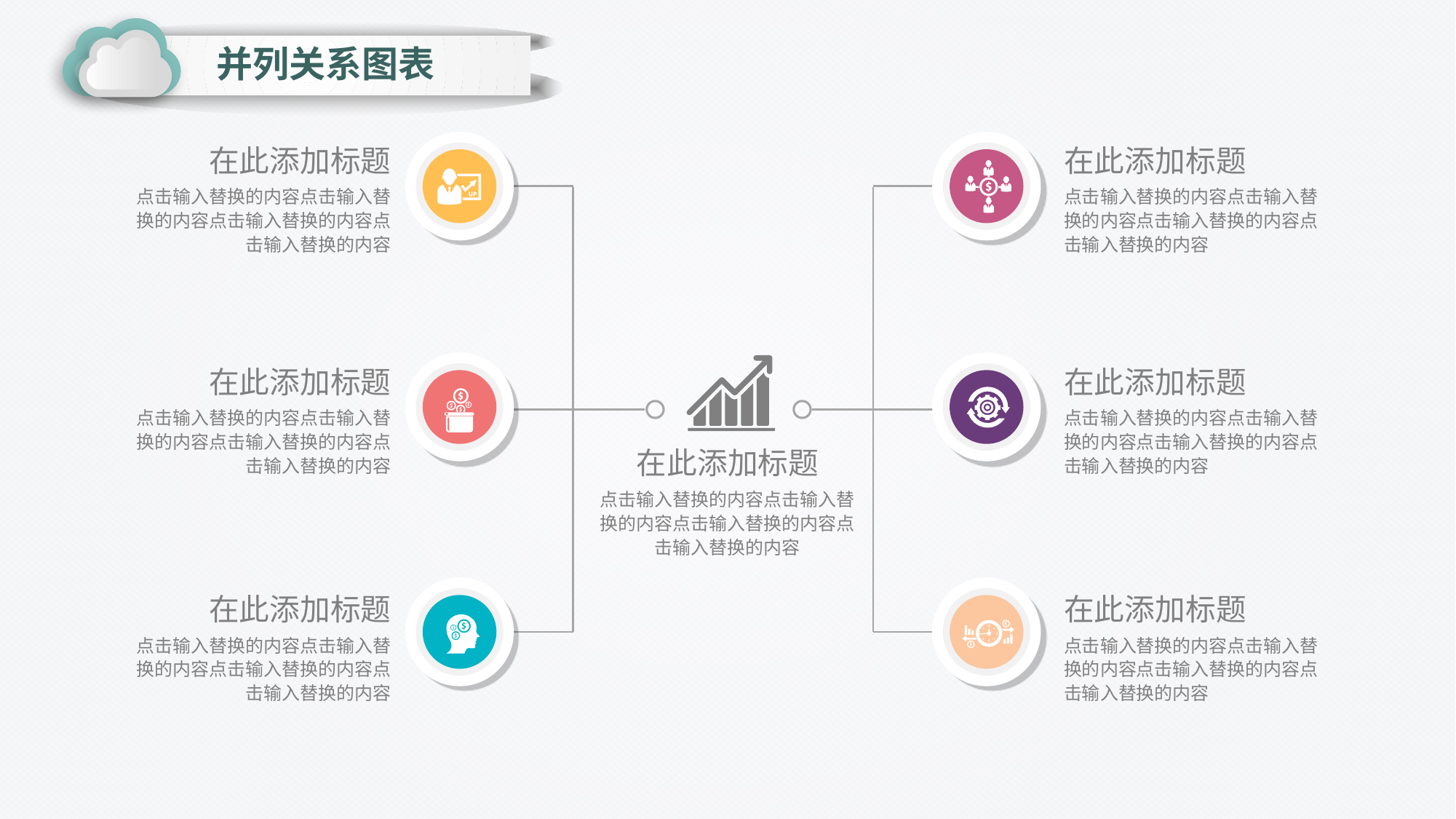

并列关系图表

在此添加标题
点击输入替换的内容点击输入替换的内容点击输入替换的内容点击输入替换的内容
在此添加标题
点击输入替换的内容点击输入替换的内容点击输入替换的内容点击输入替换的内容

在此添加标题
点击输入替换的内容点击输入替换的内容点击输入替换的内容点击输入替换的内容
在此添加标题

点击输入替换的内容点击输入替换的内容点击输入替换的内容点击输入替换的内容

在此添加标题
点击输入替换的内容点击输入替换的内容点击输入替换的内容点击输入替换的内容

在此添加标题
点击输入替换的内容点击输入替换的内容点击输入替换的内容点击输入替换的内容
在此添加标题

点击输入替换的内容点击输入替换的内容点击输入替换的内容点击输入替换的内容